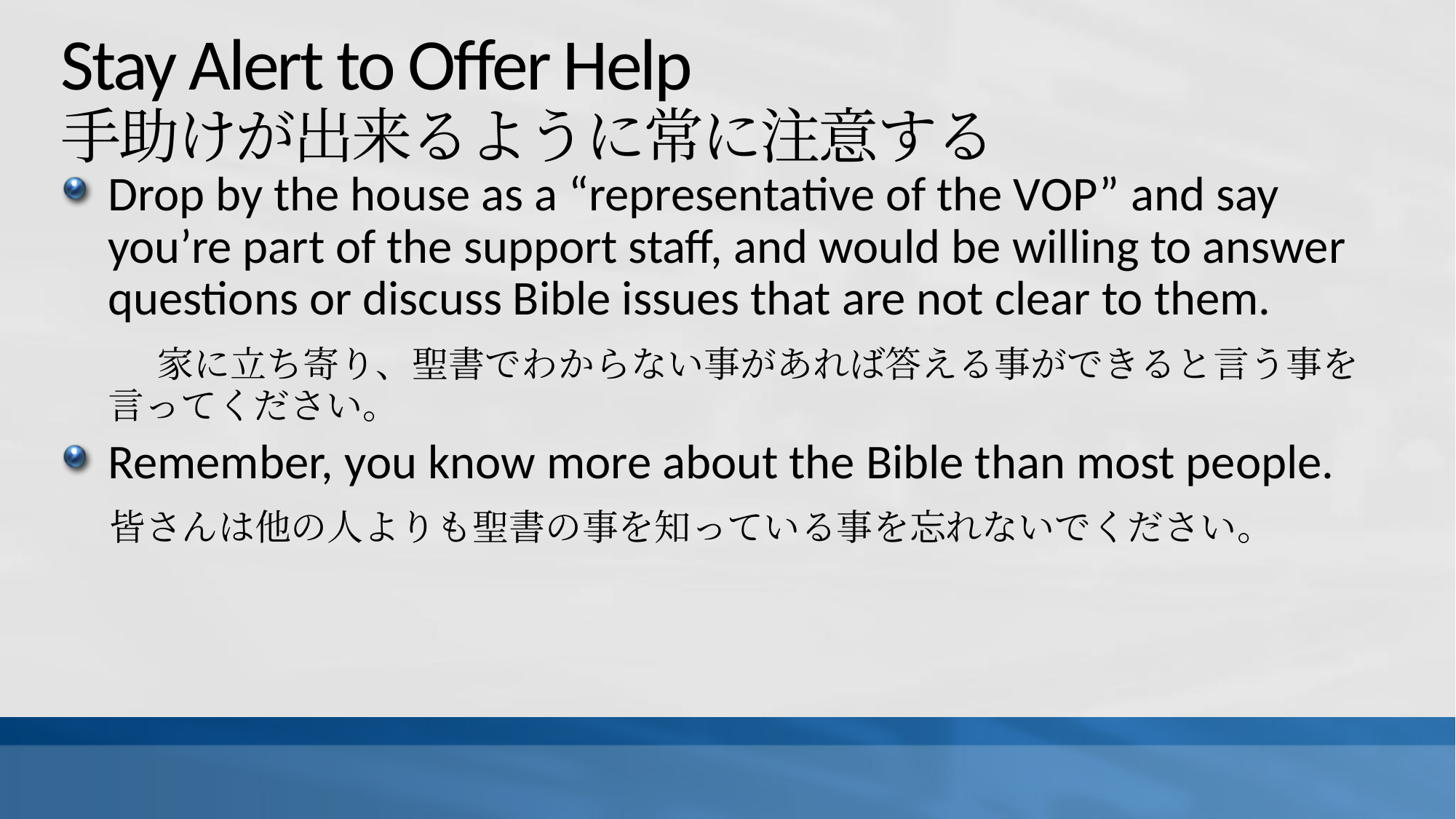

# Stay Alert to Offer Help 手助けが出来るように常に注意する
Drop by the house as a “representative of the VOP” and say you’re part of the support staff, and would be willing to answer questions or discuss Bible issues that are not clear to them.
　　家に立ち寄り、聖書でわからない事があれば答える事ができると言う事を言ってください。
Remember, you know more about the Bible than most people.
　皆さんは他の人よりも聖書の事を知っている事を忘れないでください。